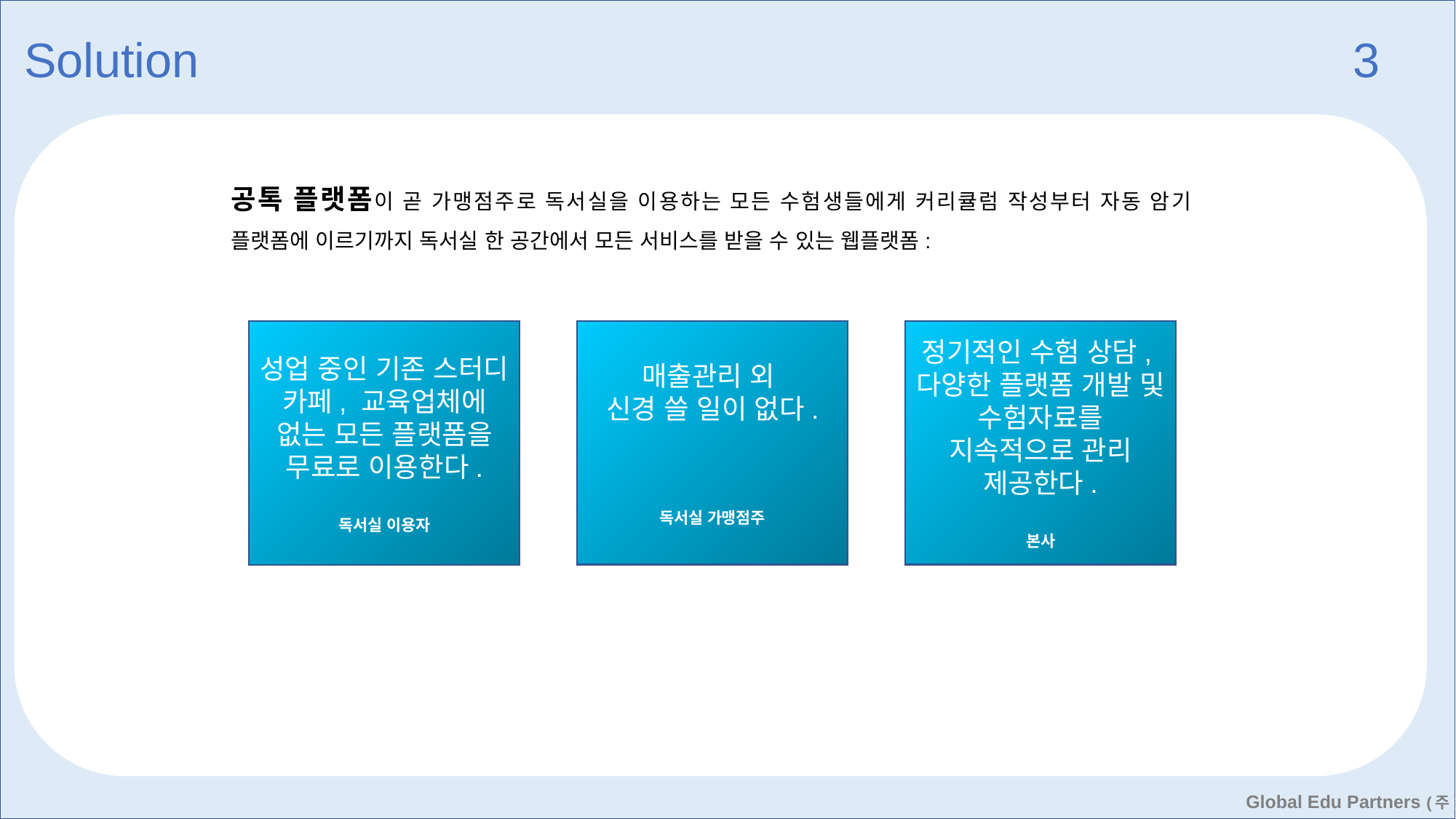

Solution                                                                                      3
#

공톡 플랫폼이 곧 가맹점주로 독서실을 이용하는 모든 수험생들에게 커리큘럼 작성부터 자동 암기 플랫폼에 이르기까지 독서실 한 공간에서 모든 서비스를 받을 수 있는 웹플랫폼:

매출관리 외
신경 쓸 일이 없다.

독서실 가맹점주
정기적인 수험 상담,  다양한 플랫폼 개발 및 수험자료를 지속적으로 관리 제공한다.

본사
성업 중인 기존 스터디 카페, 교육업체에 없는 모든 플랫폼을 무료로 이용한다.

독서실 이용자
Global Edu Partners (주)